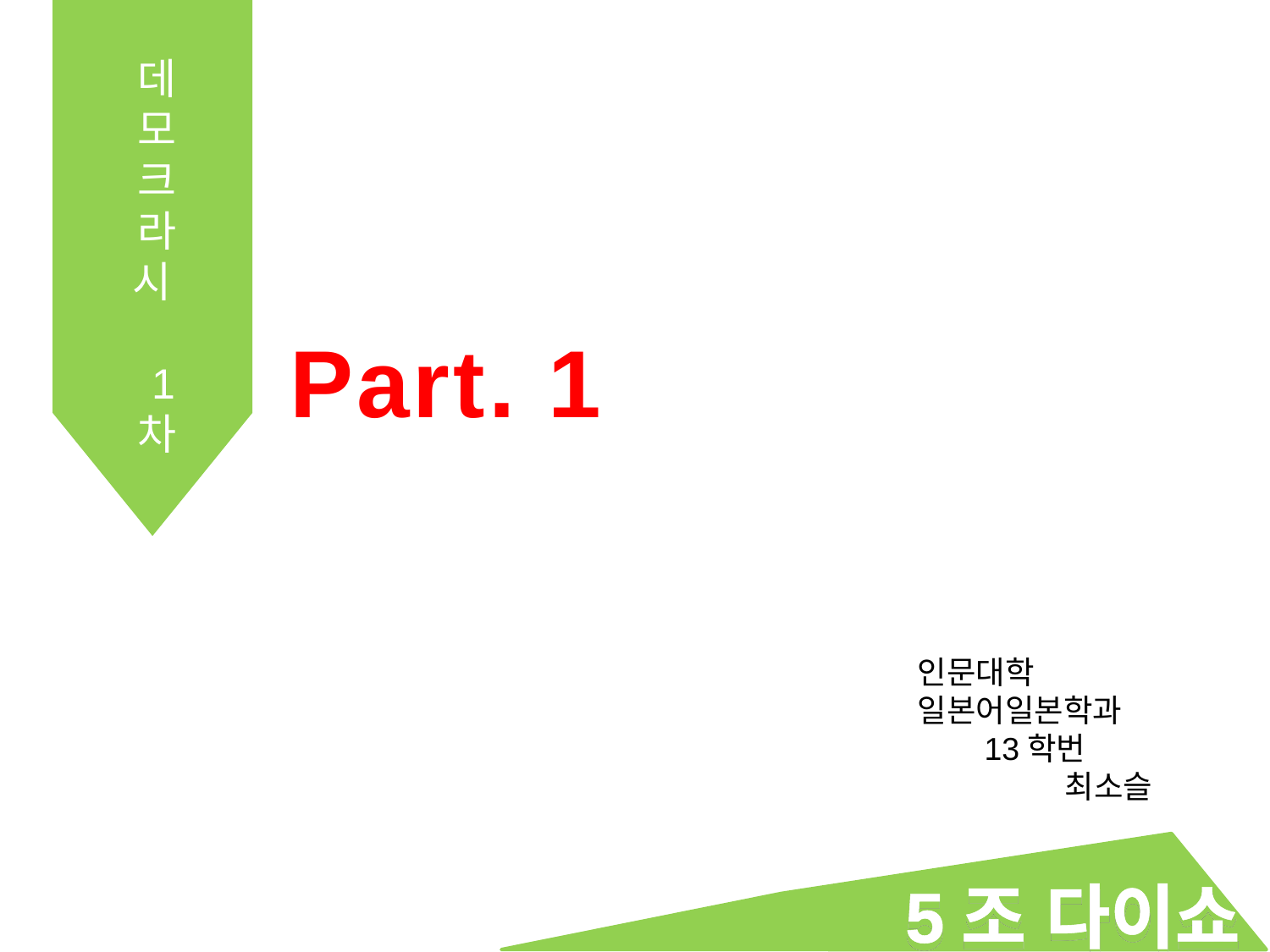

데모크라시

 1
차

 Part. 1
데모 크라시 1차
인문대학
일본어일본학과
13학번
최소슬